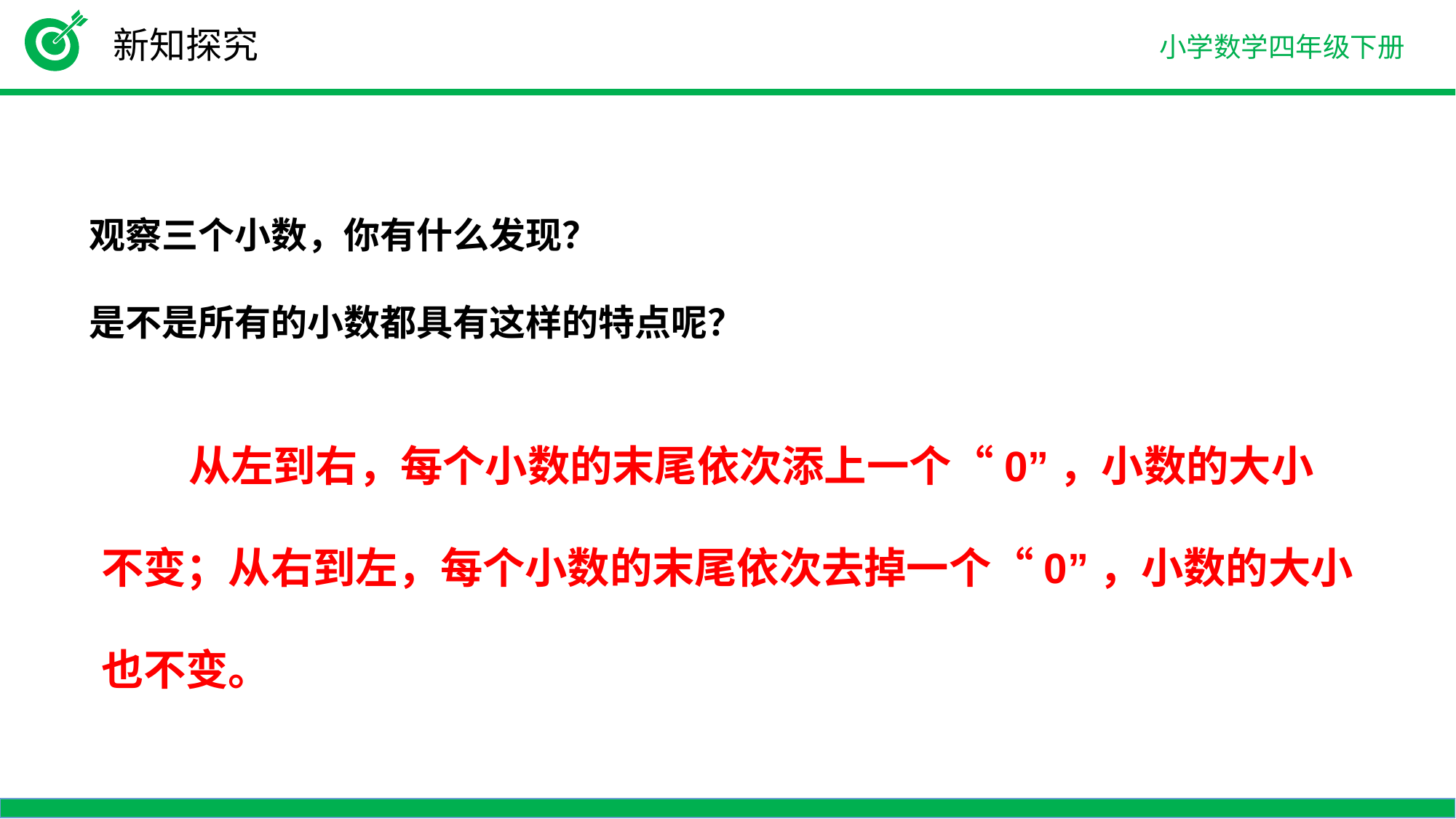

新知探究
观察三个小数，你有什么发现？
是不是所有的小数都具有这样的特点呢？
        从左到右，每个小数的末尾依次添上一个“0”，小数的大小不变；从右到左，每个小数的末尾依次去掉一个“0”，小数的大小也不变。